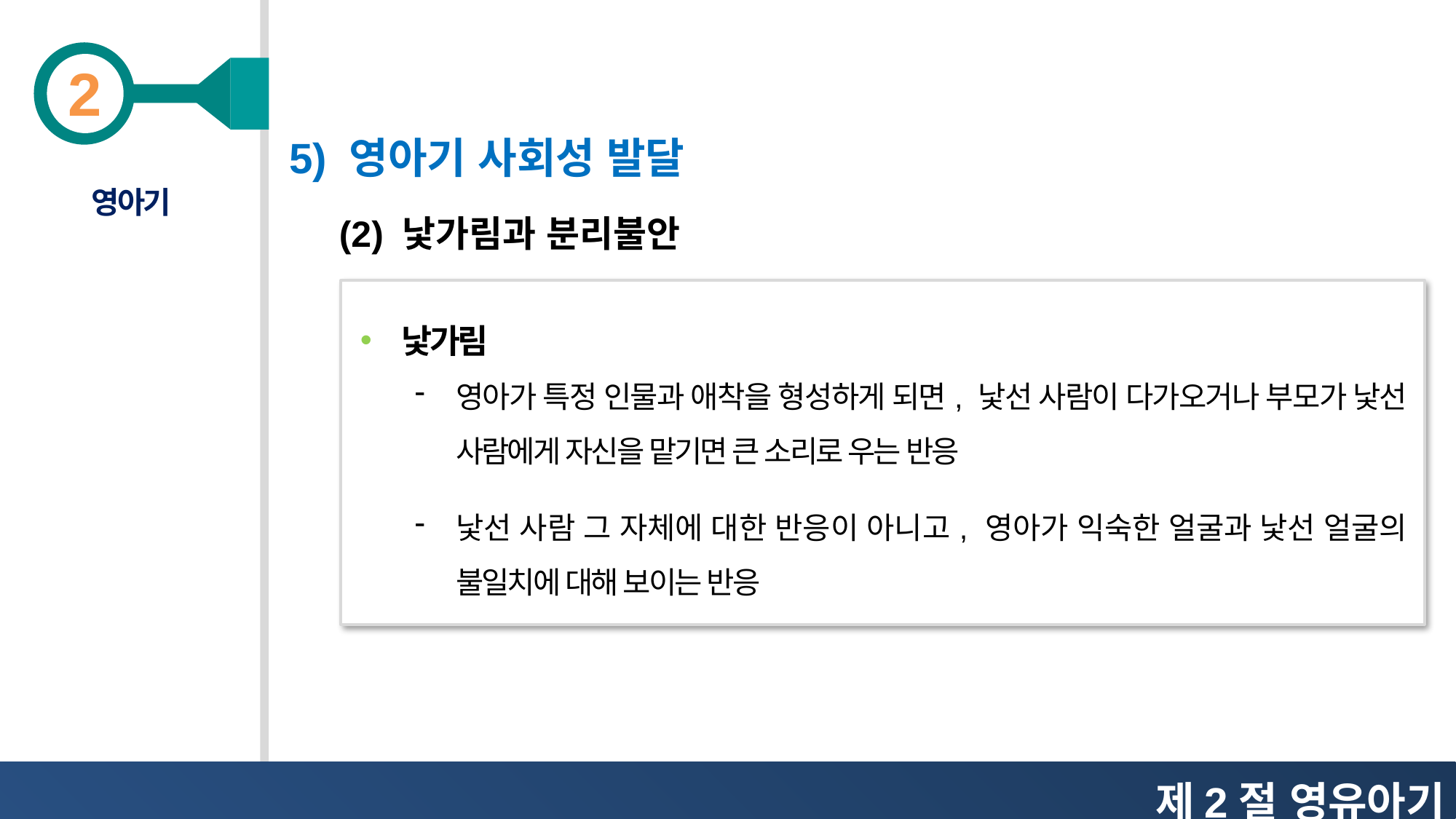

5) 영아기 사회성 발달
영아기
(2) 낯가림과 분리불안

낯가림
영아가 특정 인물과 애착을 형성하게 되면, 낯선 사람이 다가오거나 부모가 낯선 사람에게 자신을 맡기면 큰 소리로 우는 반응

낯선 사람 그 자체에 대한 반응이 아니고, 영아가 익숙한 얼굴과 낯선 얼굴의 불일치에 대해 보이는 반응
제2절 영유아기